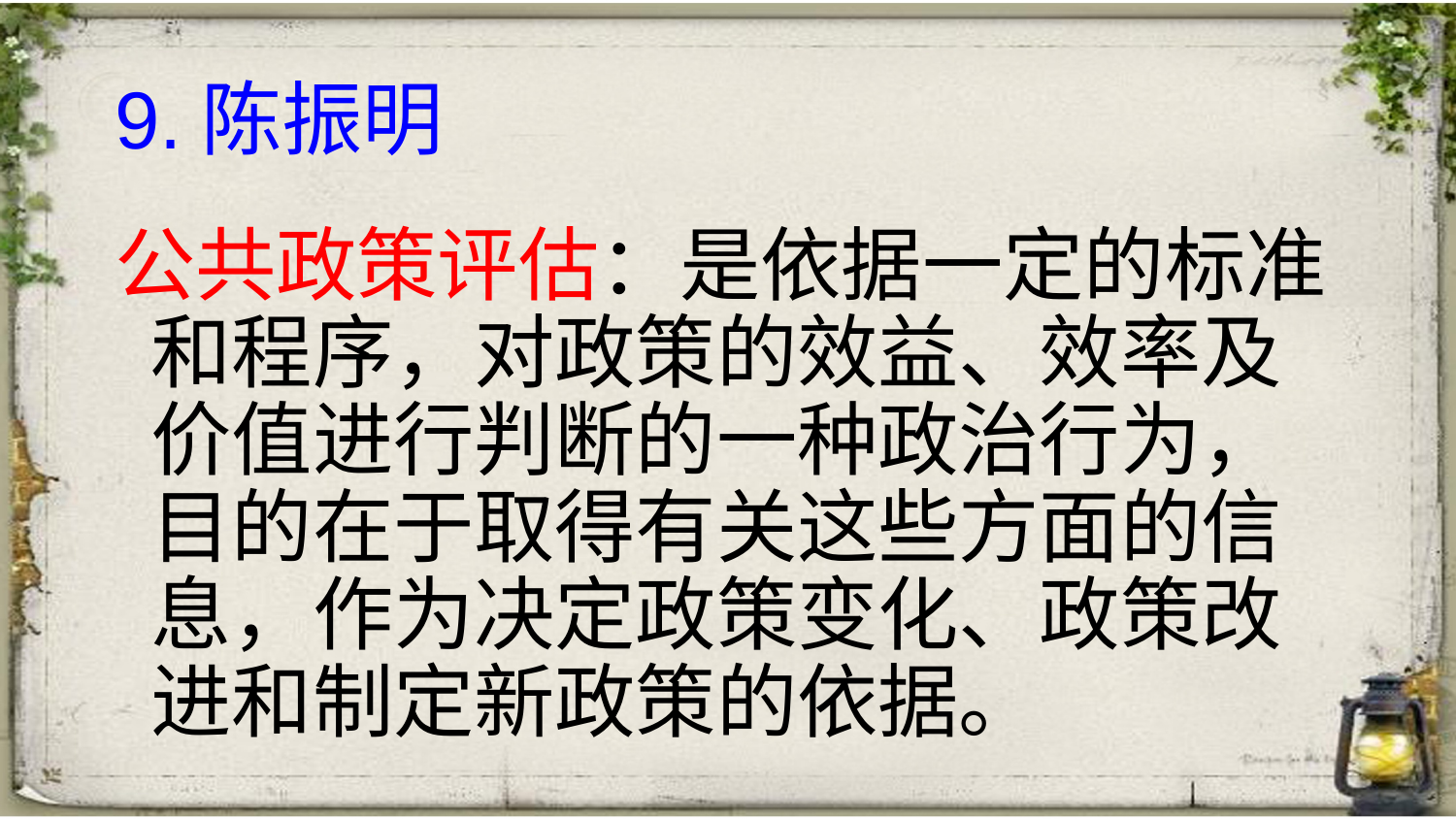

# 9.陈振明
公共政策评估：是依据一定的标准和程序，对政策的效益、效率及价值进行判断的一种政治行为，目的在于取得有关这些方面的信息，作为决定政策变化、政策改进和制定新政策的依据。